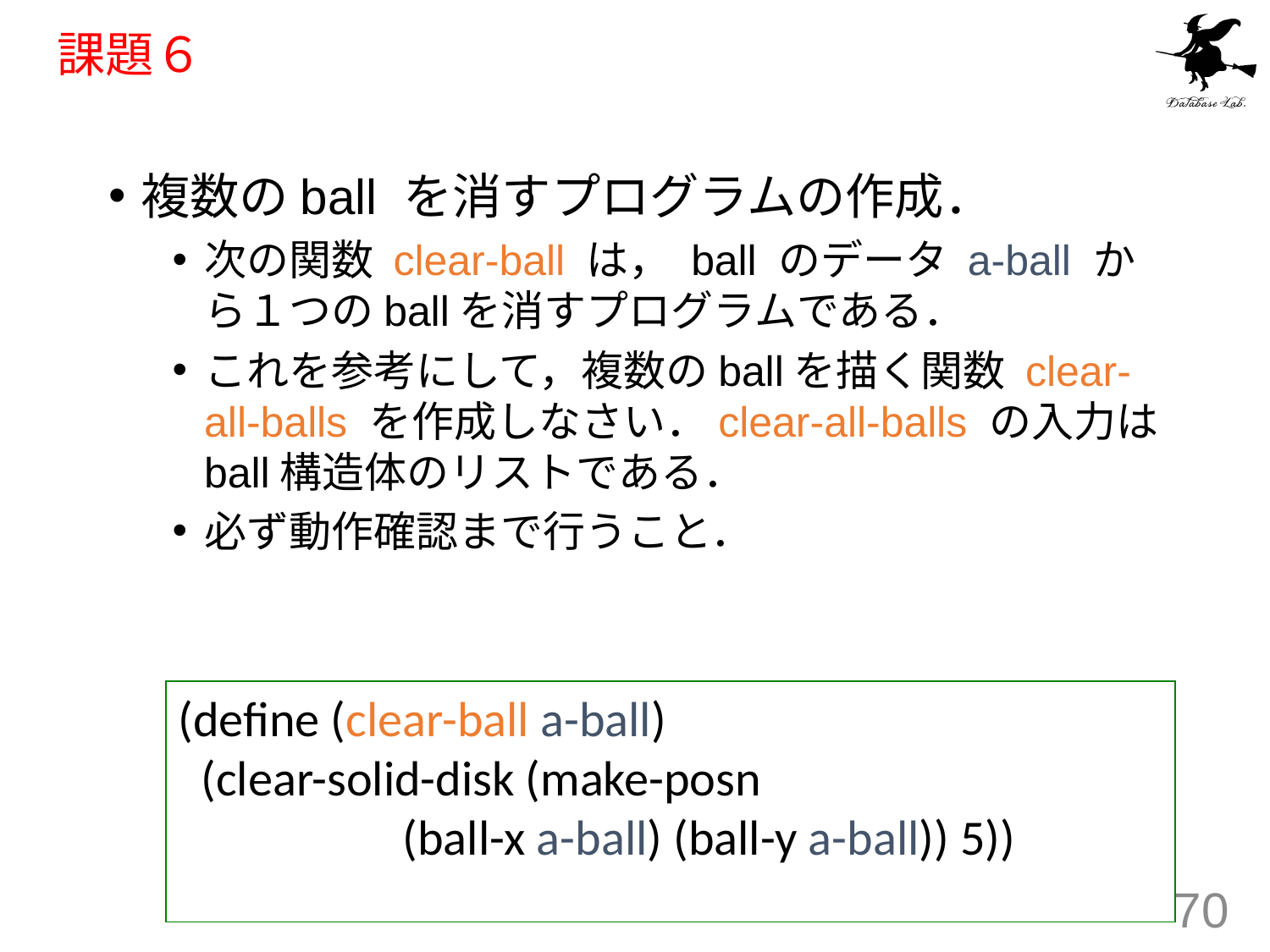

# 課題６
複数のball を消すプログラムの作成．
次の関数 clear-ball は， ball のデータ a-ball から１つのballを消すプログラムである．
これを参考にして，複数のballを描く関数 clear-all-balls を作成しなさい．clear-all-balls の入力はball構造体のリストである．
必ず動作確認まで行うこと．
(define (clear-ball a-ball)
  (clear-solid-disk (make-posn
                    (ball-x a-ball) (ball-y a-ball)) 5))

70